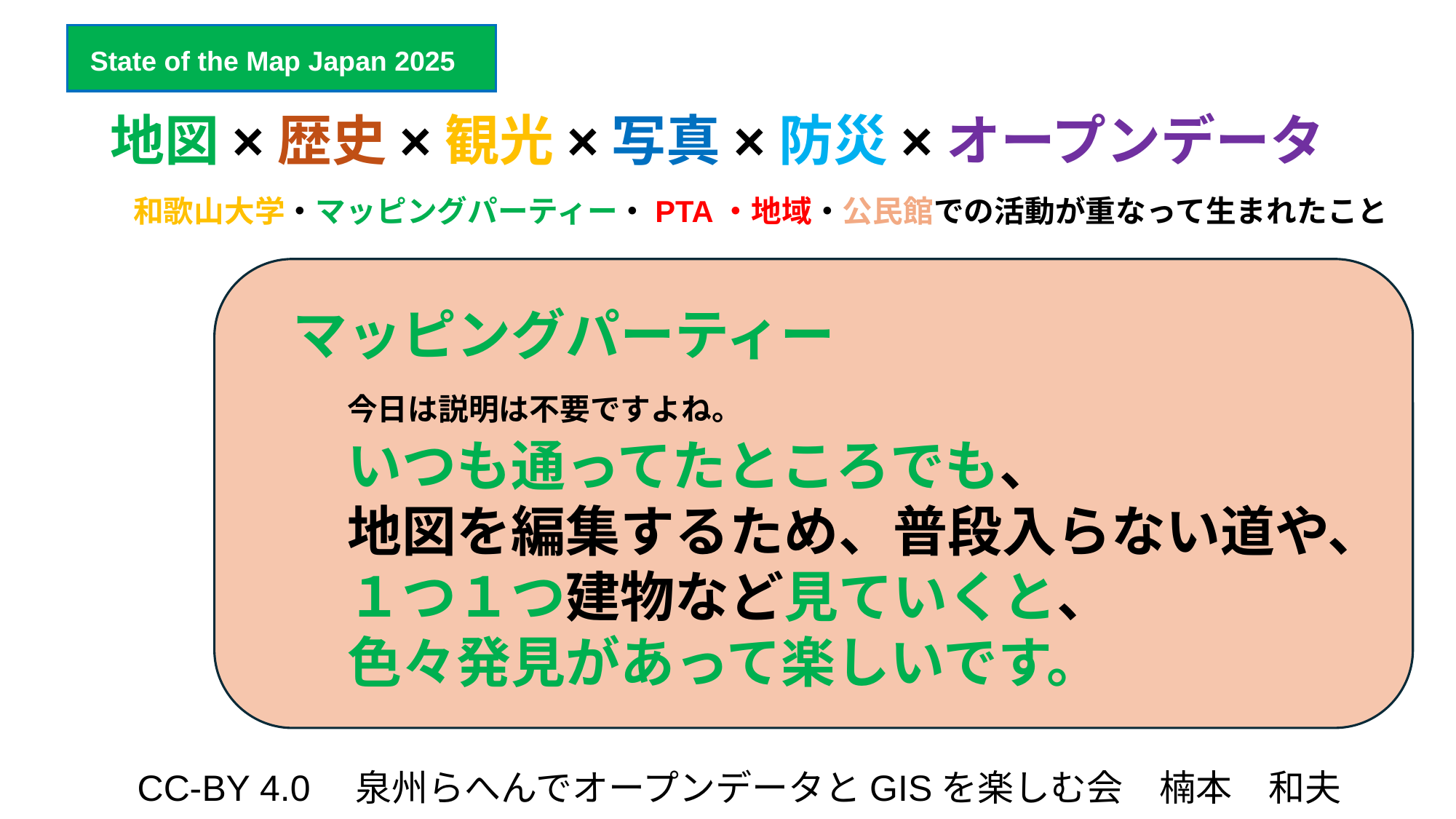

State of the Map Japan 2025
# 地図×歴史×観光×写真×防災×オープンデータ
和歌山大学・マッピングパーティー・PTA・地域・公民館での活動が重なって生まれたこと

マッピングパーティー
　今日は説明は不要ですよね。
　いつも通ってたところでも、
　地図を編集するため、普段入らない道や、
　１つ１つ建物など見ていくと、
　色々発見があって楽しいです。
CC-BY 4.0　泉州らへんでオープンデータとGISを楽しむ会　楠本　和夫